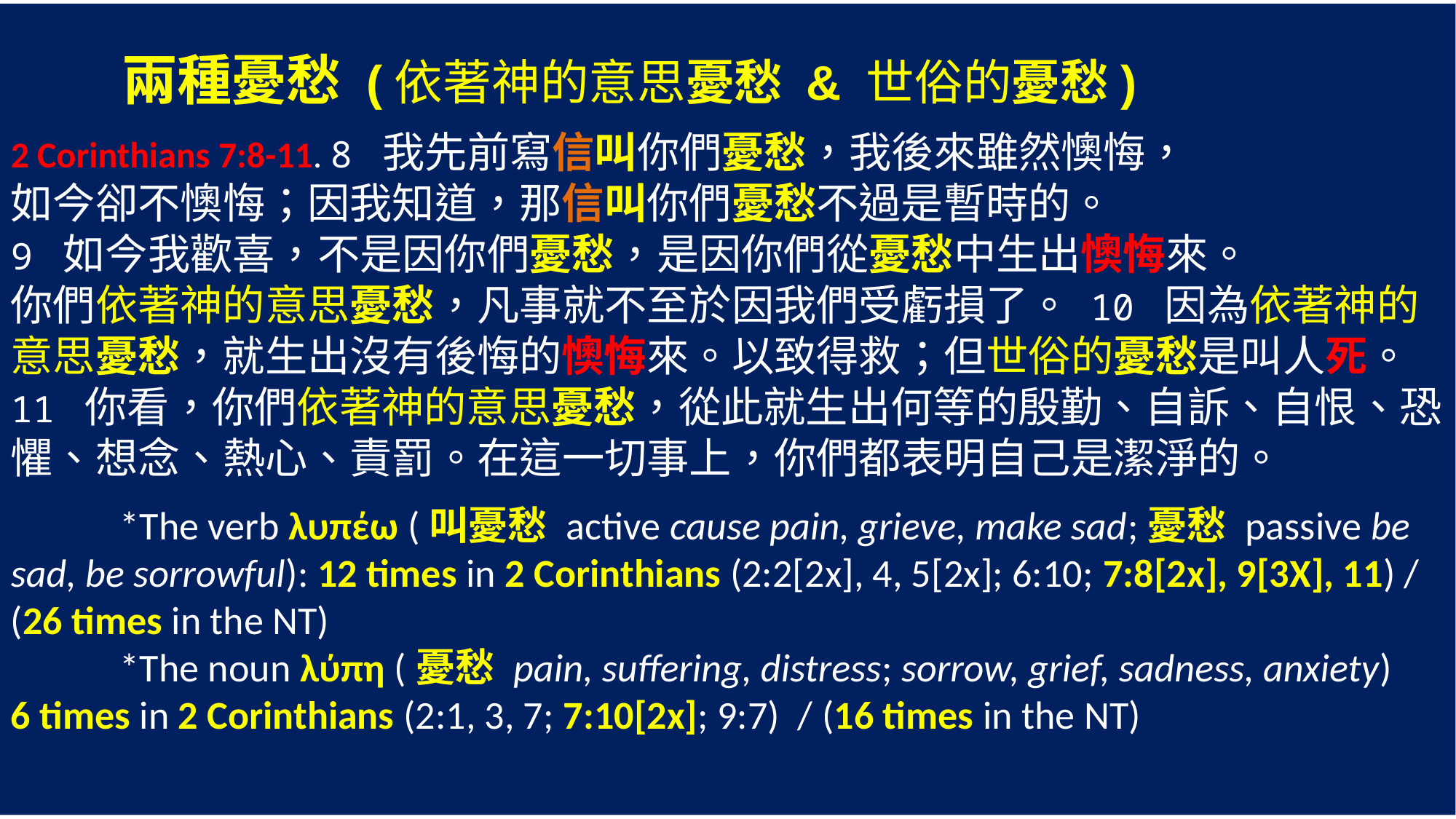

兩種憂愁 (依著神的意思憂愁 & 世俗的憂愁)

2 Corinthians 7:8-11. 8 我先前寫信叫你們憂愁，我後來雖然懊悔，
如今卻不懊悔；因我知道，那信叫你們憂愁不過是暫時的。
9 如今我歡喜，不是因你們憂愁，是因你們從憂愁中生出懊悔來。
你們依著神的意思憂愁，凡事就不至於因我們受虧損了。 10 因為依著神的意思憂愁，就生出沒有後悔的懊悔來。以致得救；但世俗的憂愁是叫人死。 11 你看，你們依著神的意思憂愁，從此就生出何等的殷勤、自訴、自恨、恐懼、想念、熱心、責罰。在這一切事上，你們都表明自己是潔淨的。

     	*The verb λυπέω (叫憂愁 active cause pain, grieve, make sad;憂愁 passive be sad, be sorrowful): 12 times in 2 Corinthians (2:2[2x], 4, 5[2x]; 6:10; 7:8[2x], 9[3X], 11) / (26 times in the NT)
	*The noun λύπη (憂愁 pain, suffering, distress; sorrow, grief, sadness, anxiety)
6 times in 2 Corinthians (2:1, 3, 7; 7:10[2x]; 9:7)  / (16 times in the NT)